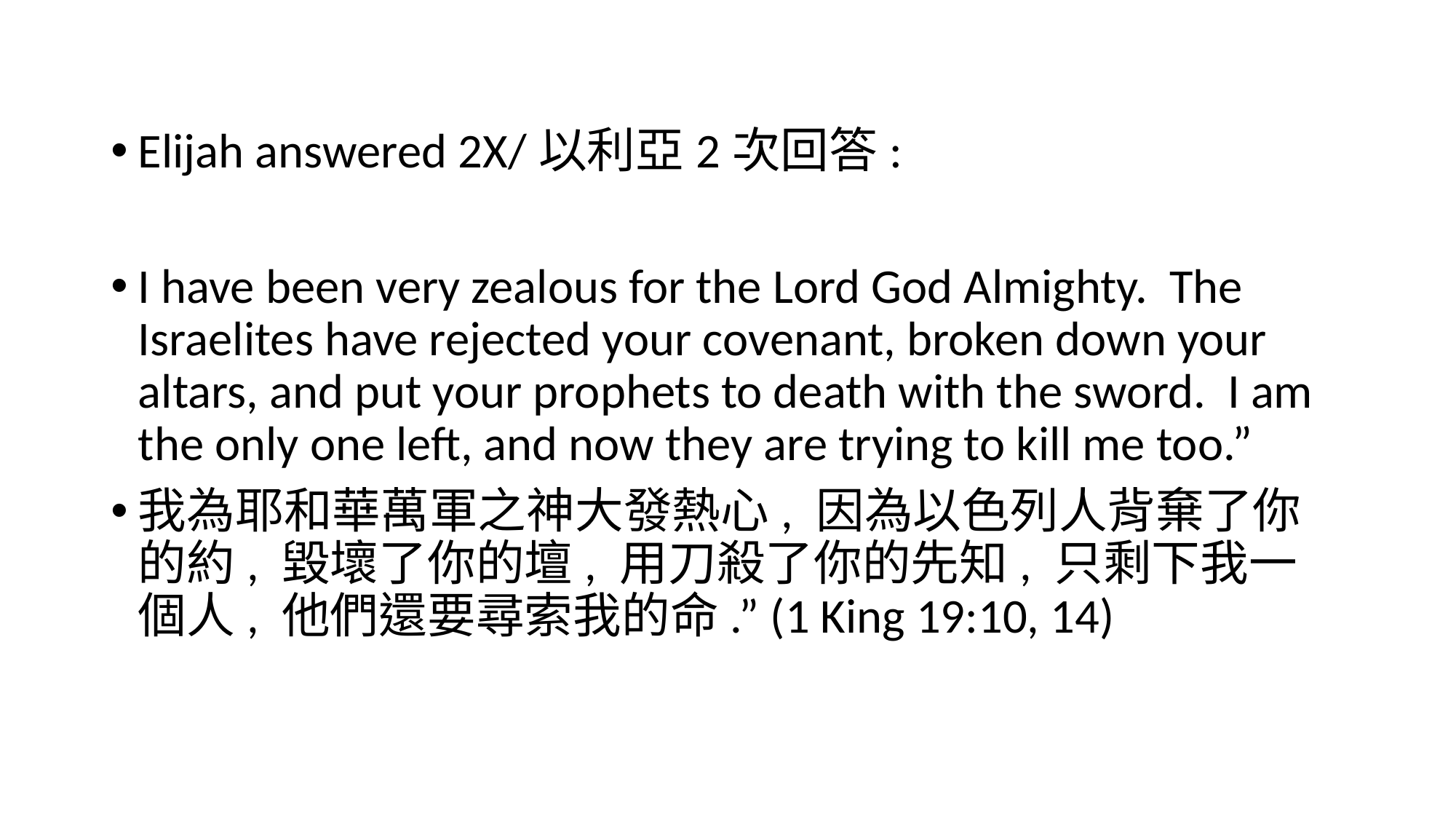

#
Elijah answered 2X/以利亞2次回答:

I have been very zealous for the Lord God Almighty.  The Israelites have rejected your covenant, broken down your altars, and put your prophets to death with the sword.  I am the only one left, and now they are trying to kill me too.”
我為耶和華萬軍之神大發熱心, 因為以色列人背棄了你的約, 毀壞了你的壇, 用刀殺了你的先知, 只剩下我一個人, 他們還要尋索我的命.” (1 King 19:10, 14)